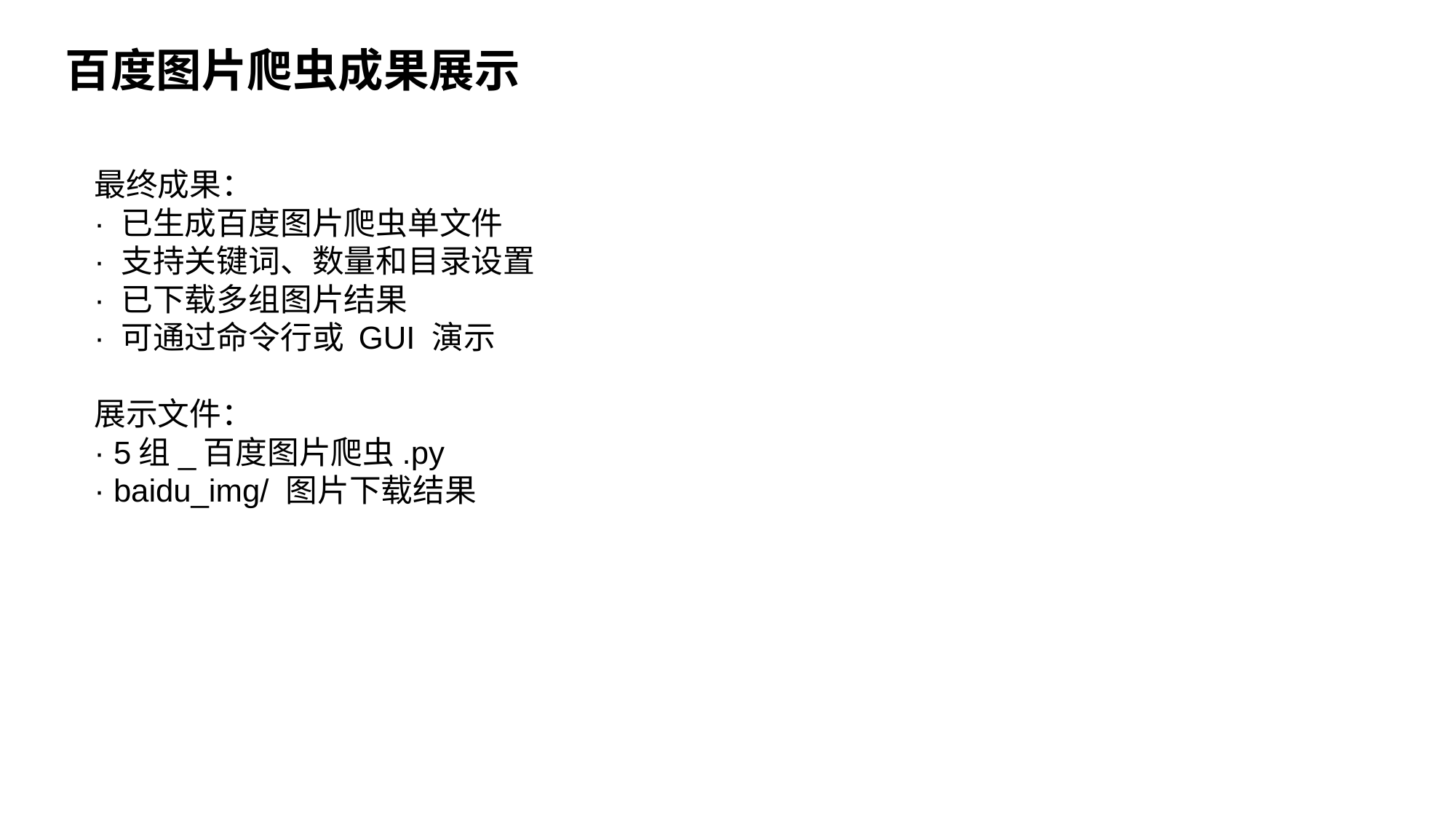

百度图片爬虫成果展示
最终成果：
· 已生成百度图片爬虫单文件
· 支持关键词、数量和目录设置
· 已下载多组图片结果
· 可通过命令行或 GUI 演示

展示文件：
· 5组_百度图片爬虫.py
· baidu_img/ 图片下载结果